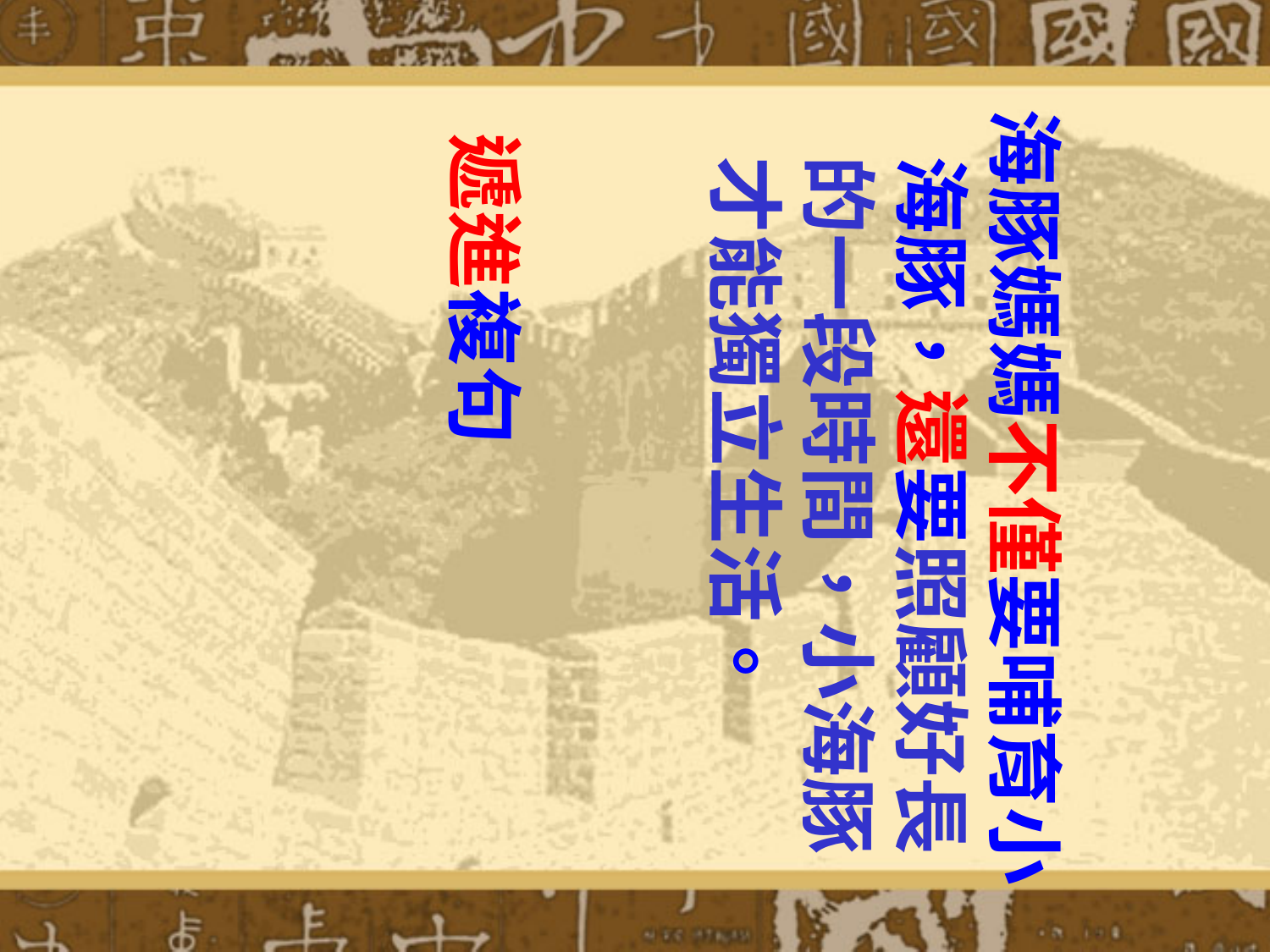

海豚媽媽不僅要哺育小海豚，還要照顧好長的一段時間，小海豚才能獨立生活。
遞進複句